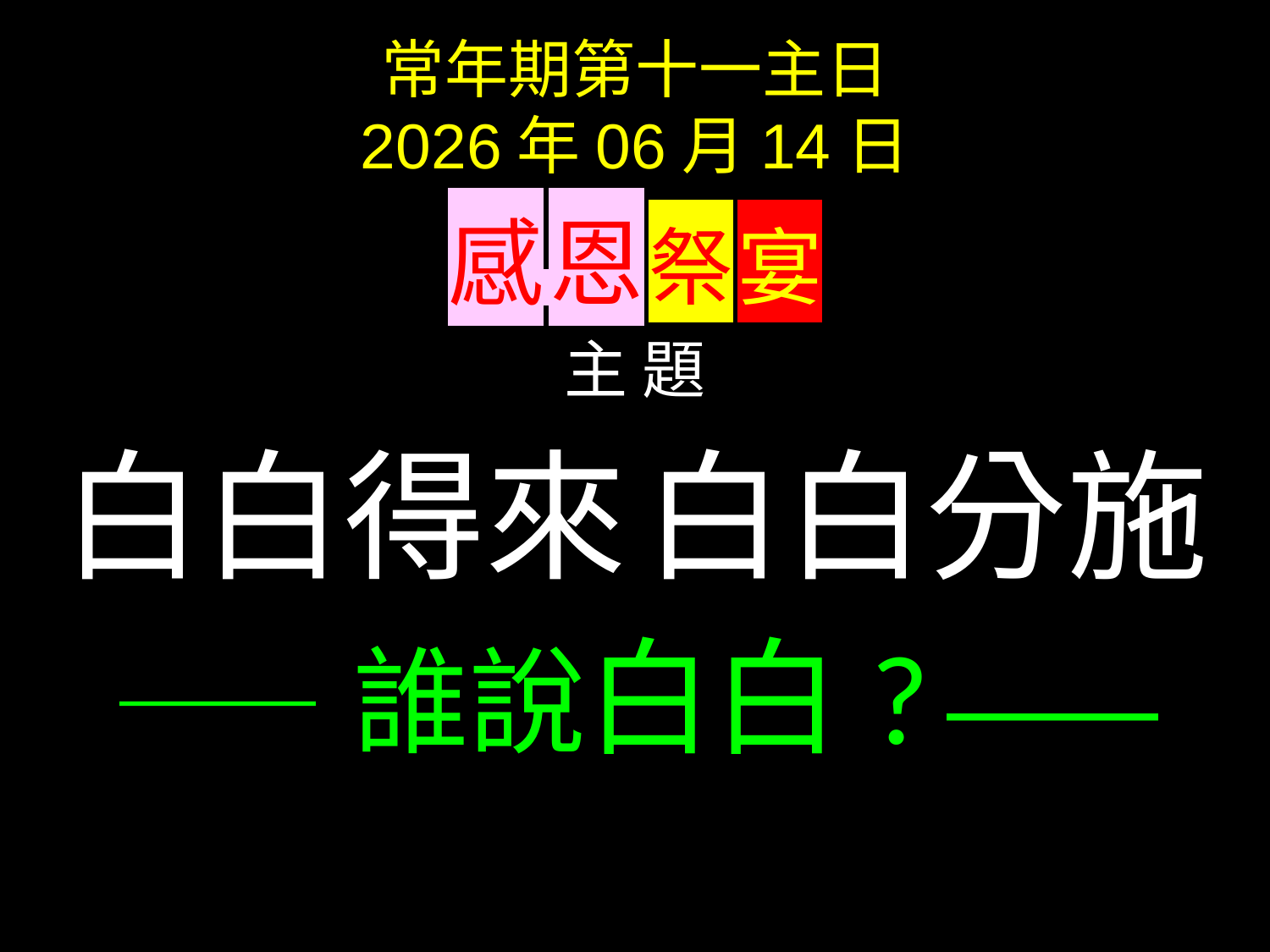

常年期第十一主日
2026年06月14日
感 恩 祭 宴

主 題

白白得來 白白分施
—— 誰說白白? ——